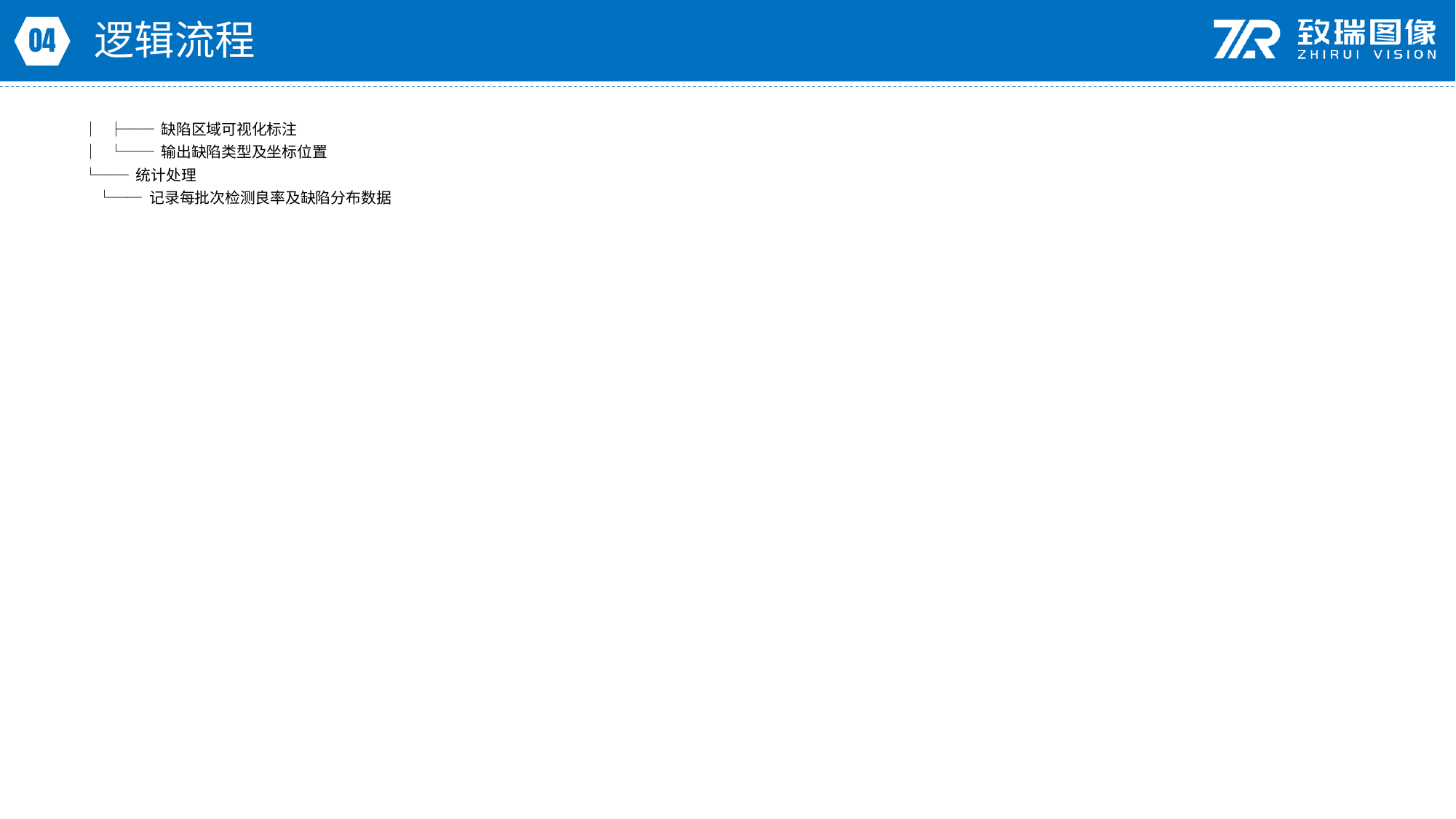

逻辑流程
04

│   ├── 缺陷区域可视化标注
│   └── 输出缺陷类型及坐标位置
└── 统计处理
    └── 记录每批次检测良率及缺陷分布数据